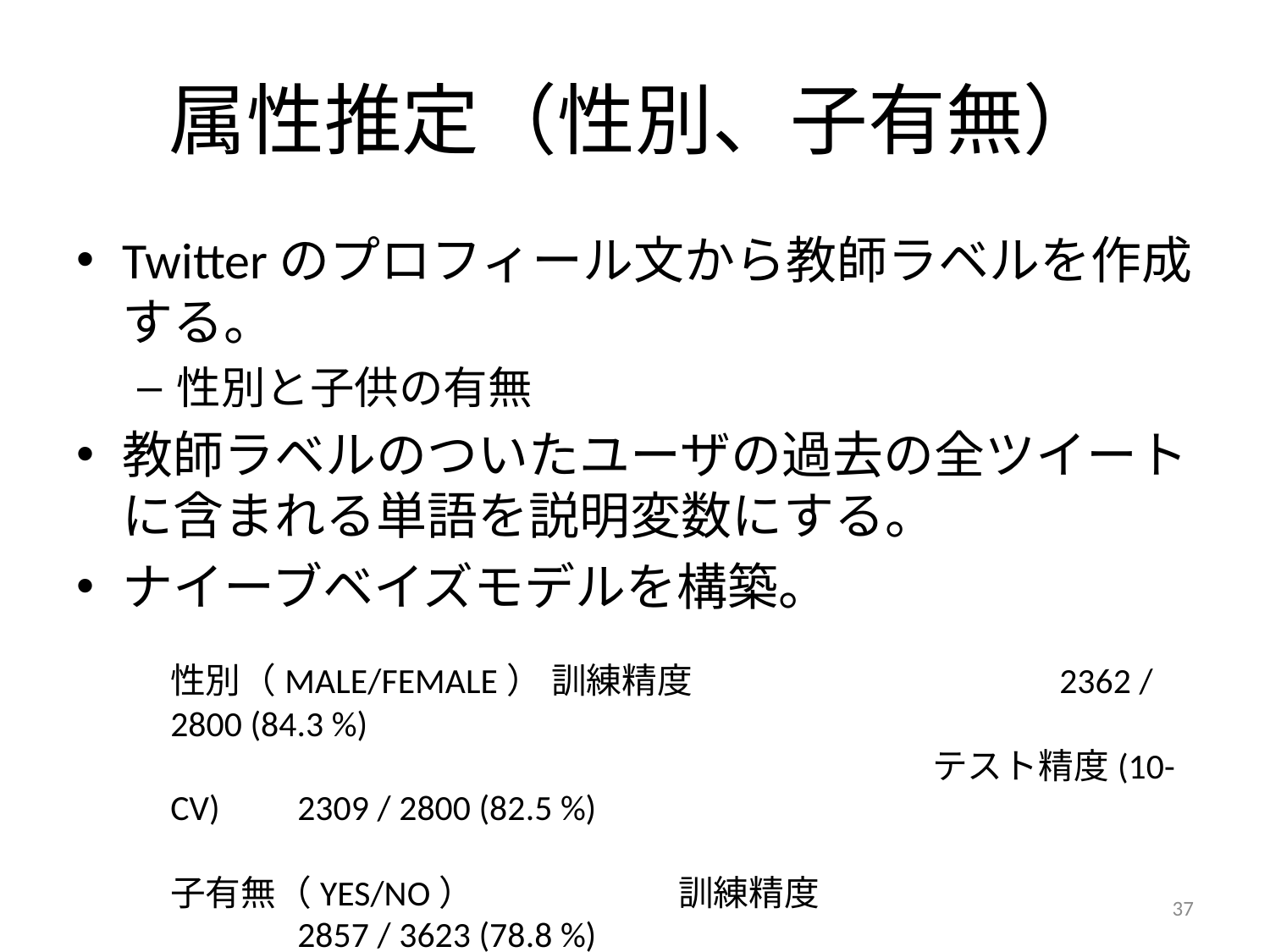

# 属性推定（性別、子有無）
Twitterのプロフィール文から教師ラベルを作成する。
性別と子供の有無
教師ラベルのついたユーザの過去の全ツイートに含まれる単語を説明変数にする。
ナイーブベイズモデルを構築。
性別（MALE/FEMALE）	訓練精度			2362 / 2800 (84.3 %)
						テスト精度(10-CV)	2309 / 2800 (82.5 %)

子有無（YES/NO）		訓練精度			2857 / 3623 (78.8 %)
						テスト精度(10-CV)	2791 / 3623 (77.0 %)
37